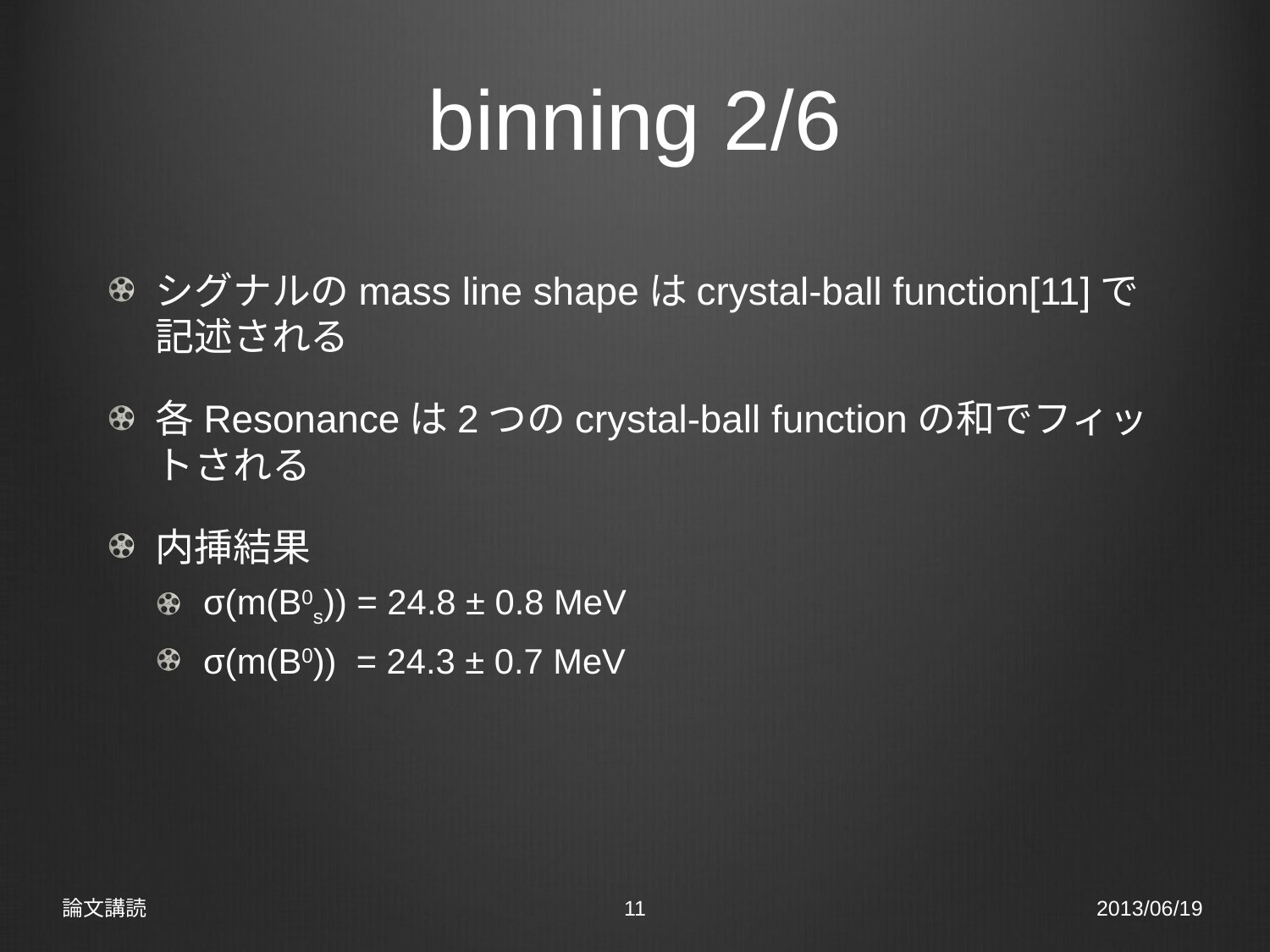

# binning 2/6
シグナルのmass line shapeはcrystal-ball function[11]で記述される
各Resonanceは2つのcrystal-ball functionの和でフィットされる
内挿結果
σ(m(B0s)) = 24.8 ± 0.8 MeV
σ(m(B0))  = 24.3 ± 0.7 MeV

論文講読
11
2013/06/19